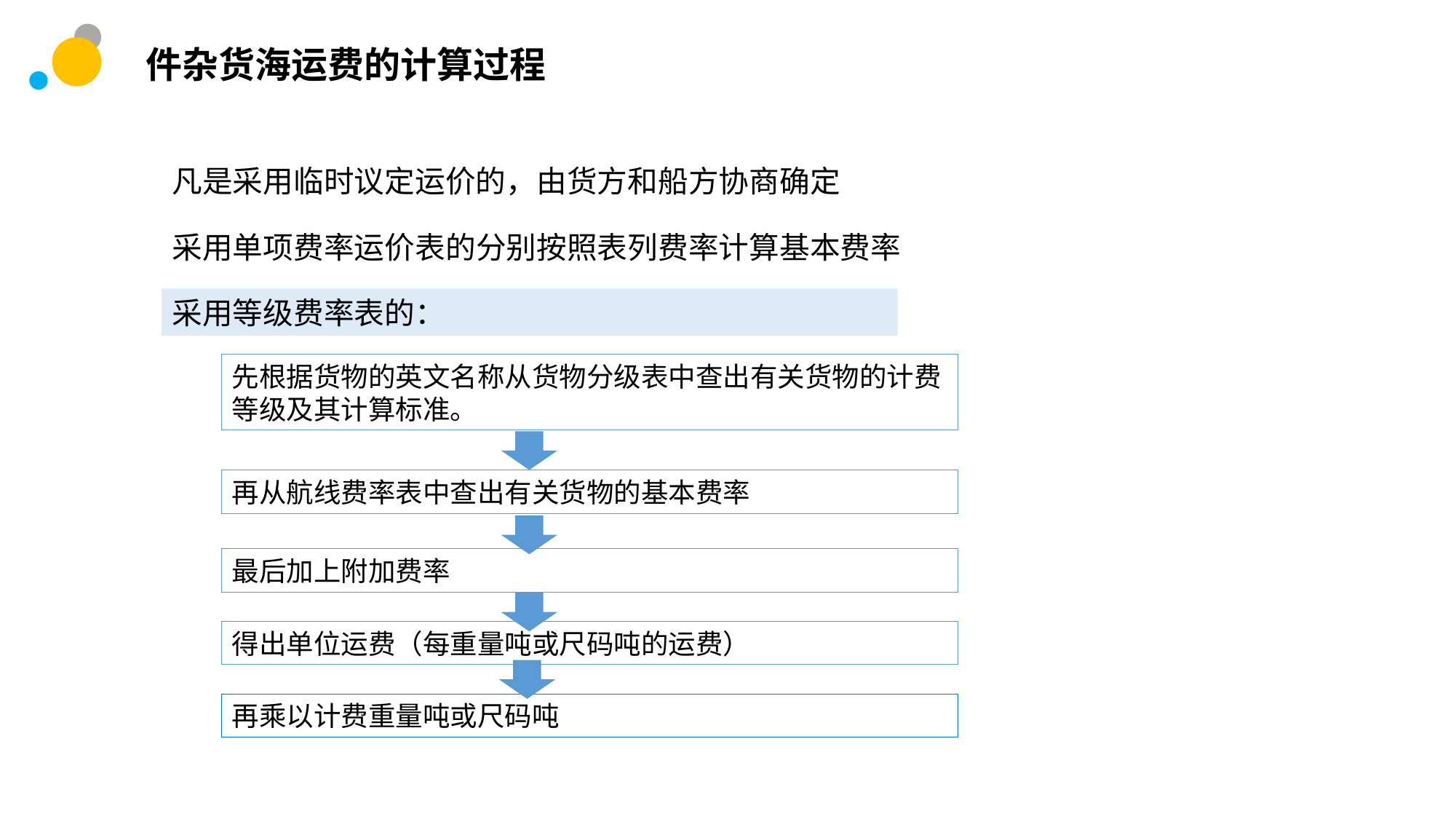

件杂货海运费的计算过程
凡是采用临时议定运价的，由货方和船方协商确定
采用单项费率运价表的分别按照表列费率计算基本费率
采用等级费率表的：
先根据货物的英文名称从货物分级表中查出有关货物的计费等级及其计算标准。

再从航线费率表中查出有关货物的基本费率

最后加上附加费率

得出单位运费（每重量吨或尺码吨的运费）

再乘以计费重量吨或尺码吨